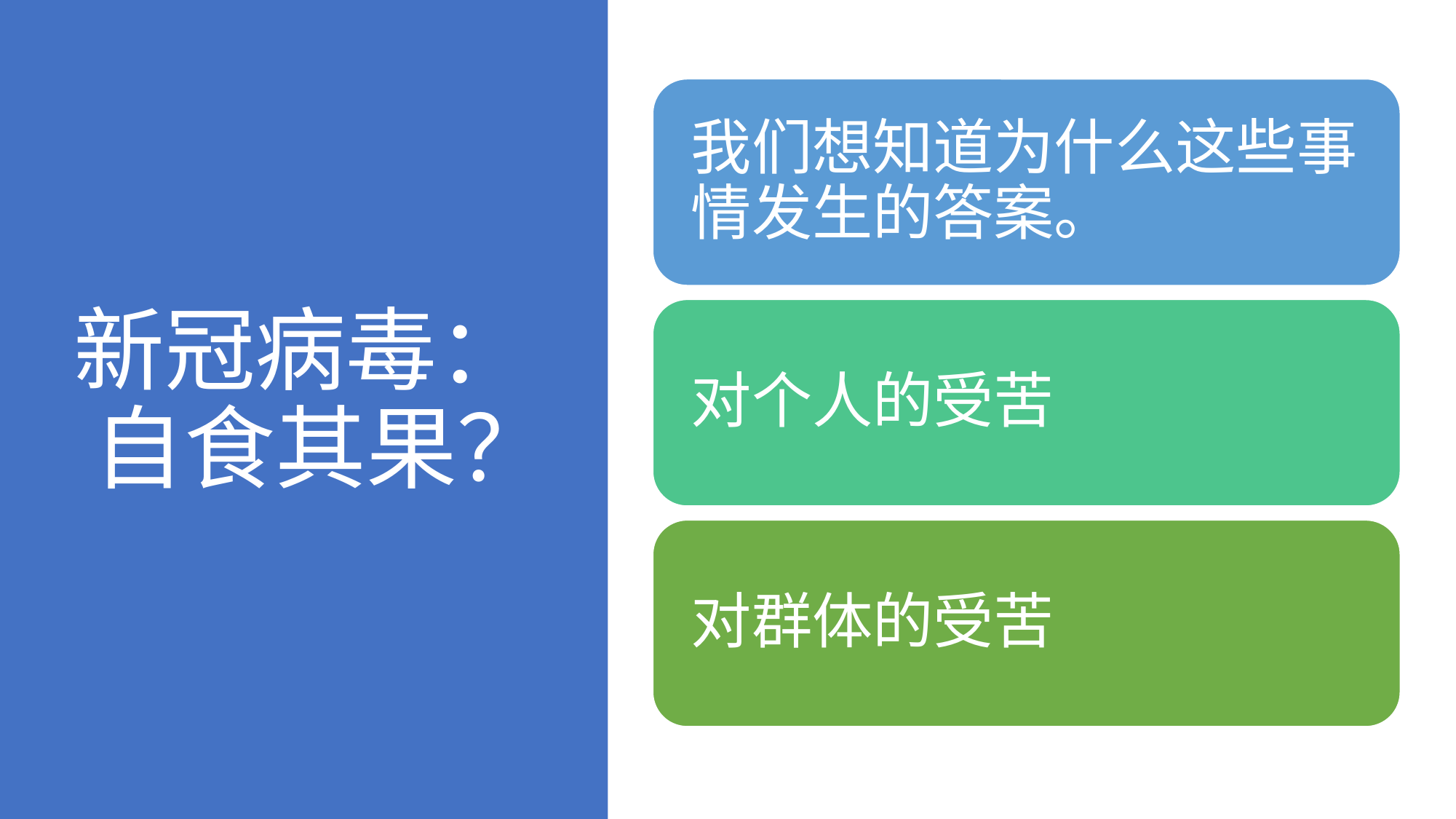

# 新冠病毒： 自食其果？
我们想知道为什么这些事情发生的答案。
对个人的受苦
对群体的受苦